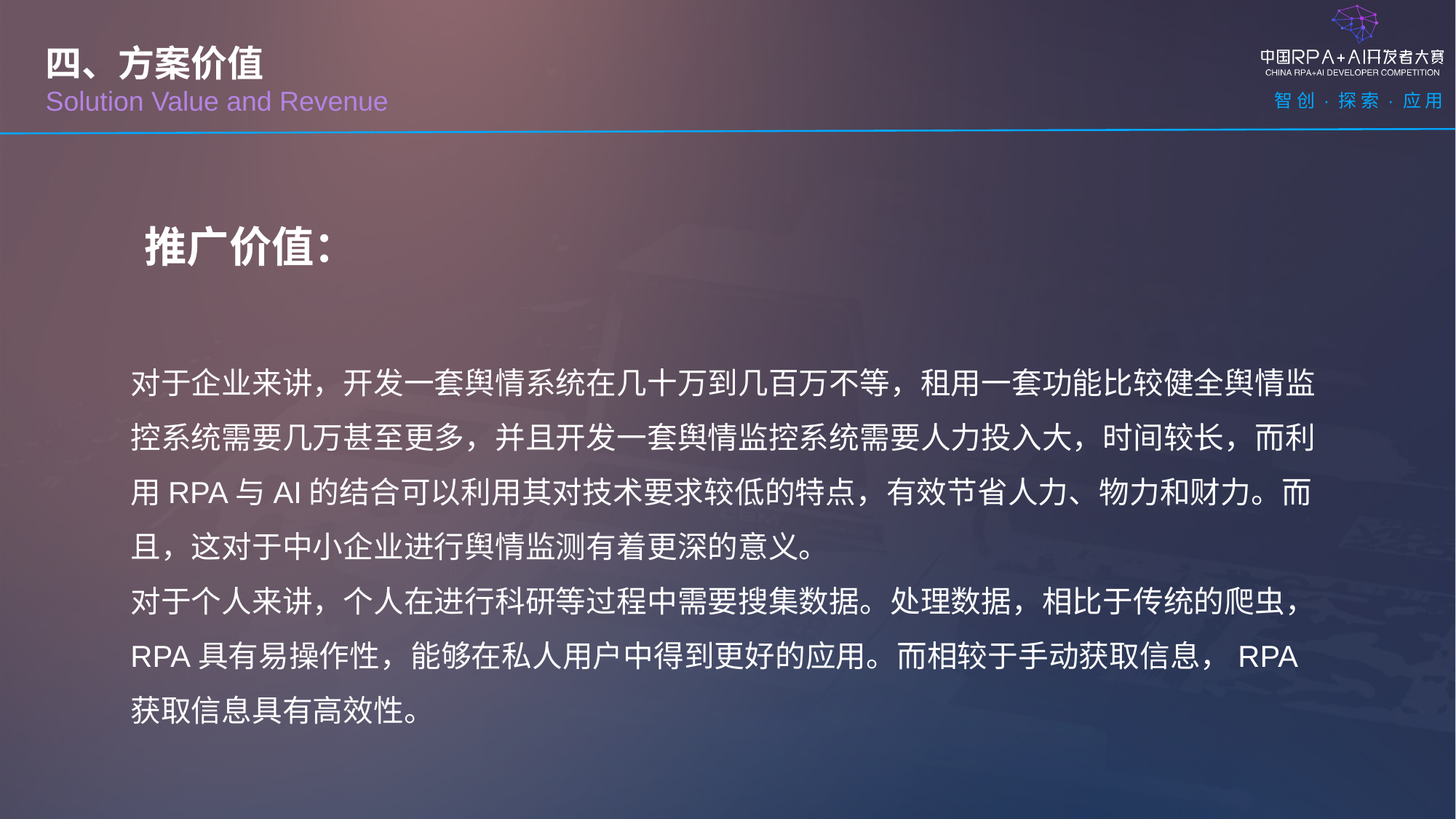

四、方案价值
Solution Value and Revenue
推广价值：
对于企业来讲，开发一套舆情系统在几十万到几百万不等，租用一套功能比较健全舆情监控系统需要几万甚至更多，并且开发一套舆情监控系统需要人力投入大，时间较长，而利用RPA与AI的结合可以利用其对技术要求较低的特点，有效节省人力、物力和财力。而且，这对于中小企业进行舆情监测有着更深的意义。
对于个人来讲，个人在进行科研等过程中需要搜集数据。处理数据，相比于传统的爬虫，RPA具有易操作性，能够在私人用户中得到更好的应用。而相较于手动获取信息，RPA获取信息具有高效性。